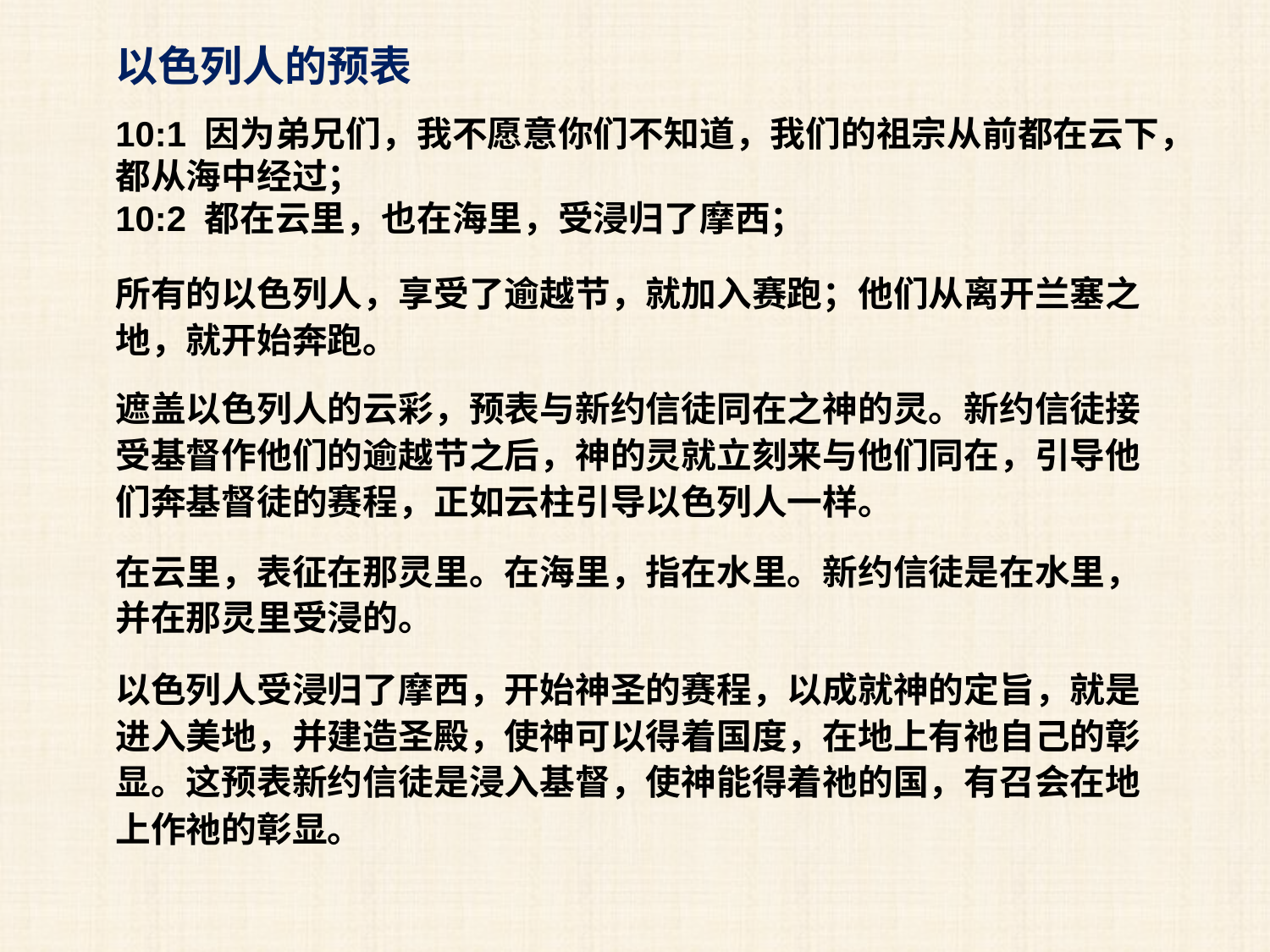

以色列人的预表
10:1 因为弟兄们，我不愿意你们不知道，我们的祖宗从前都在云下，都从海中经过；
10:2 都在云里，也在海里，受浸归了摩西；
所有的以色列人，享受了逾越节，就加入赛跑；他们从离开兰塞之地，就开始奔跑。
遮盖以色列人的云彩，预表与新约信徒同在之神的灵。新约信徒接受基督作他们的逾越节之后，神的灵就立刻来与他们同在，引导他们奔基督徒的赛程，正如云柱引导以色列人一样。
在云里，表征在那灵里。在海里，指在水里。新约信徒是在水里，并在那灵里受浸的。
以色列人受浸归了摩西，开始神圣的赛程，以成就神的定旨，就是进入美地，并建造圣殿，使神可以得着国度，在地上有祂自己的彰显。这预表新约信徒是浸入基督，使神能得着祂的国，有召会在地上作祂的彰显。